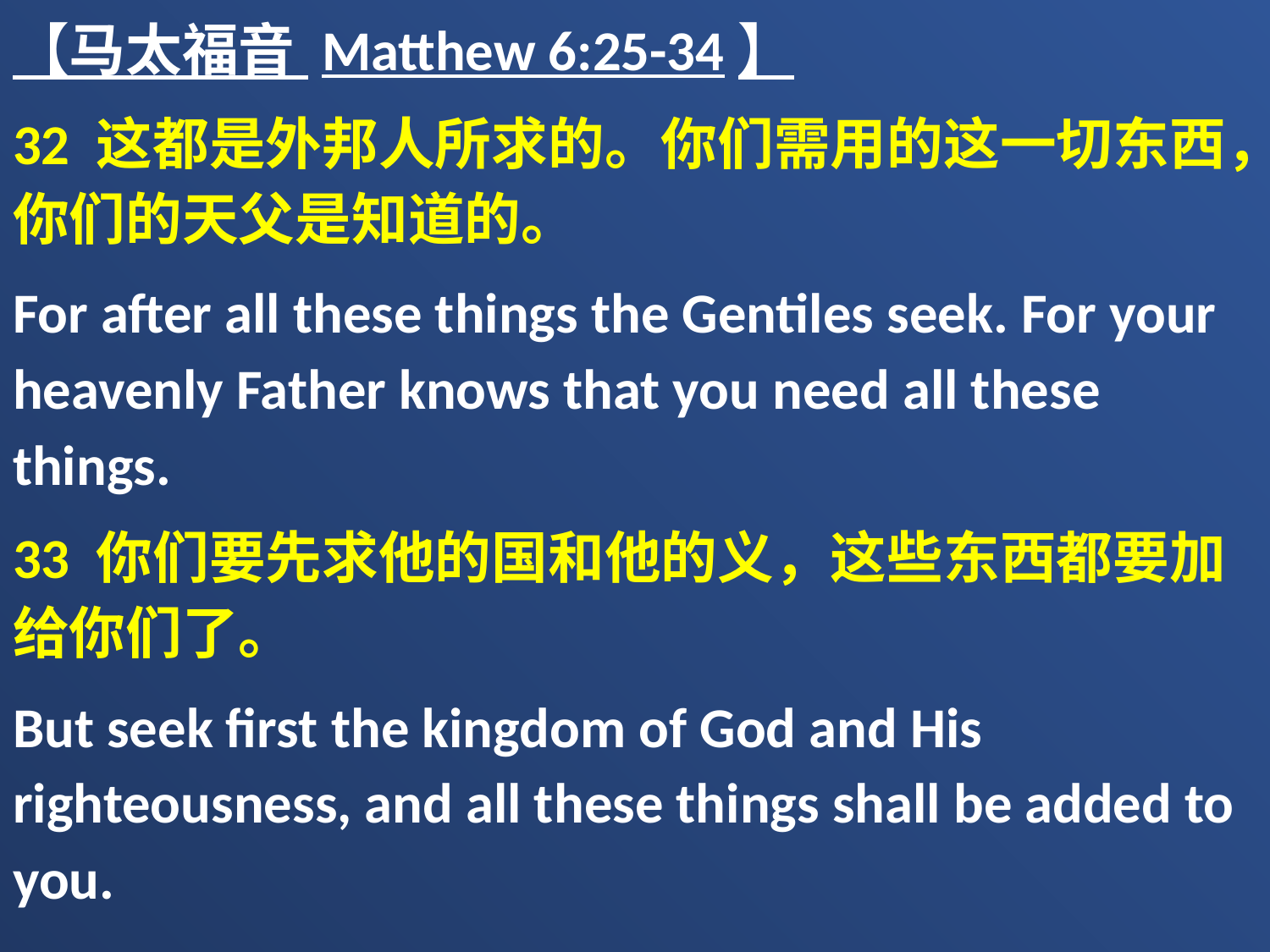

【马太福音 Matthew 6:25-34】
32 这都是外邦人所求的。你们需用的这一切东西，你们的天父是知道的。
For after all these things the Gentiles seek. For your heavenly Father knows that you need all these things.
33 你们要先求他的国和他的义，这些东西都要加给你们了。
But seek first the kingdom of God and His righteousness, and all these things shall be added to you.